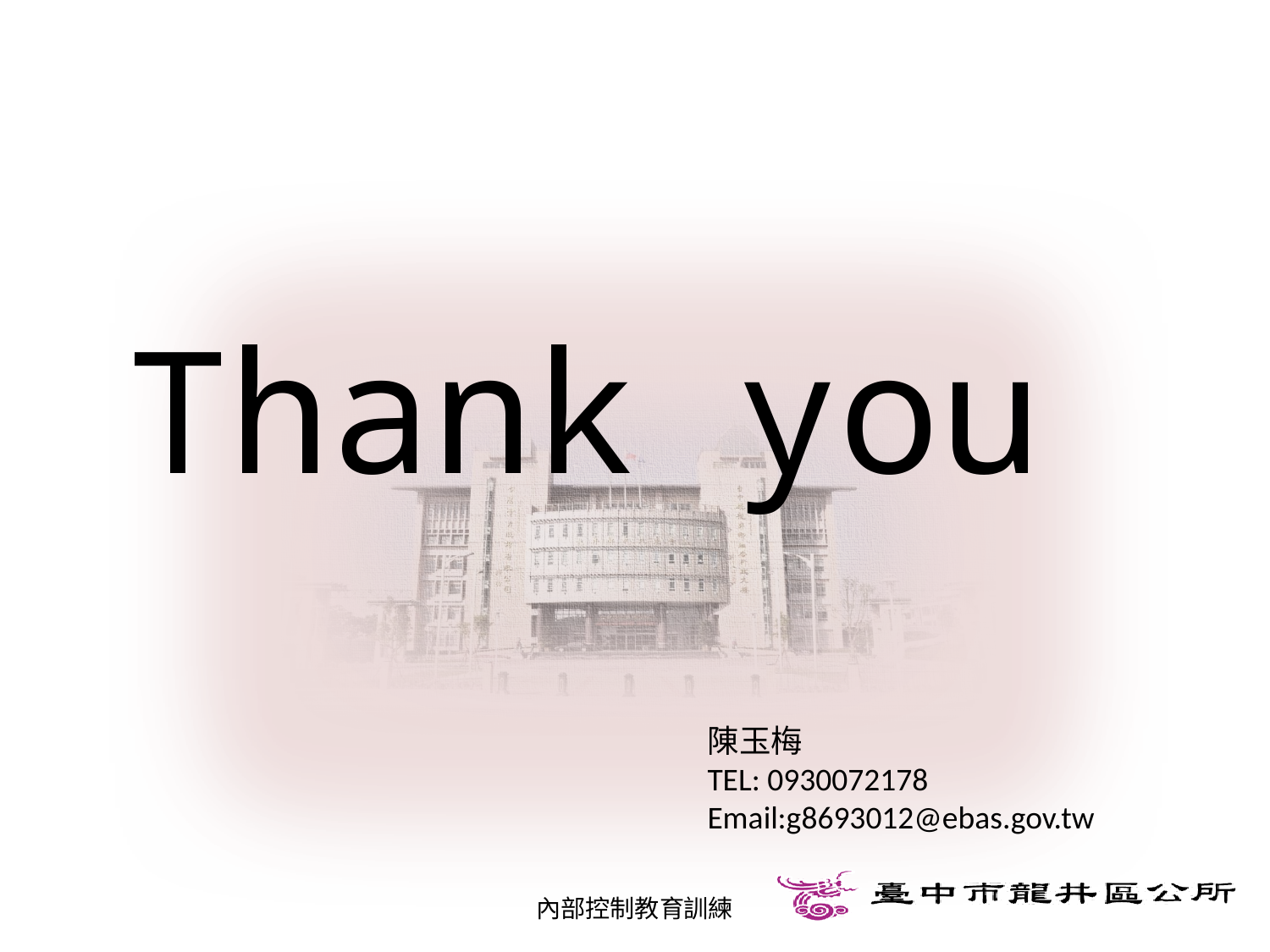

Thank you
陳玉梅
TEL: 0930072178
Email:g8693012@ebas.gov.tw
內部控制教育訓練